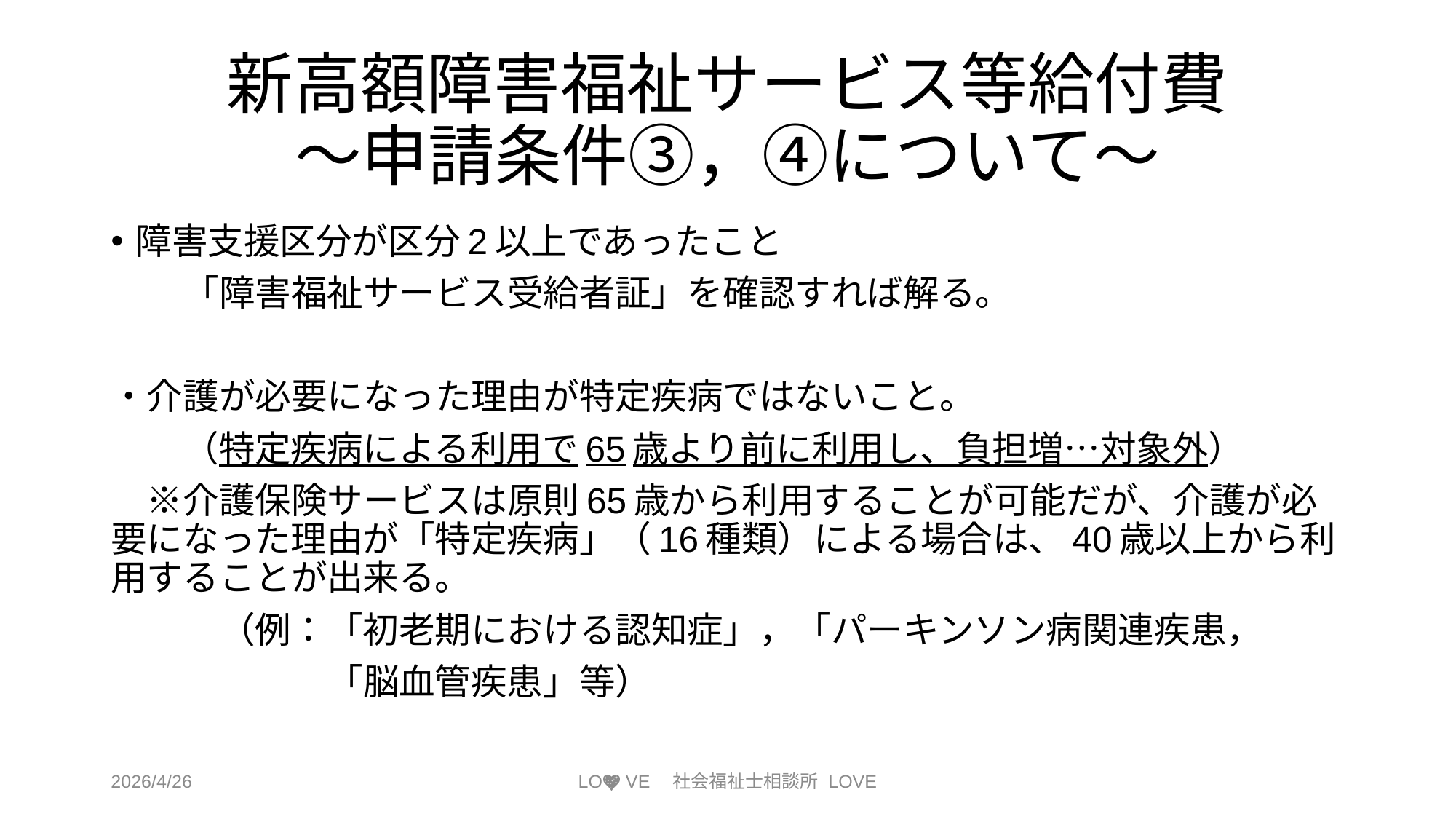

# 新高額障害福祉サービス等給付費 ～申請条件③，④について～
障害支援区分が区分2以上であったこと
　　「障害福祉サービス受給者証」を確認すれば解る。

・介護が必要になった理由が特定疾病ではないこと。
　　（特定疾病による利用で65歳より前に利用し、負担増…対象外）
　※介護保険サービスは原則65歳から利用することが可能だが、介護が必要になった理由が「特定疾病」（16種類）による場合は、40歳以上から利用することが出来る。
　　　（例：「初老期における認知症」，「パーキンソン病関連疾患，
　　　　　　「脳血管疾患」等）
2026/4/26
LO💖 VE　社会福祉士相談所 LOVE